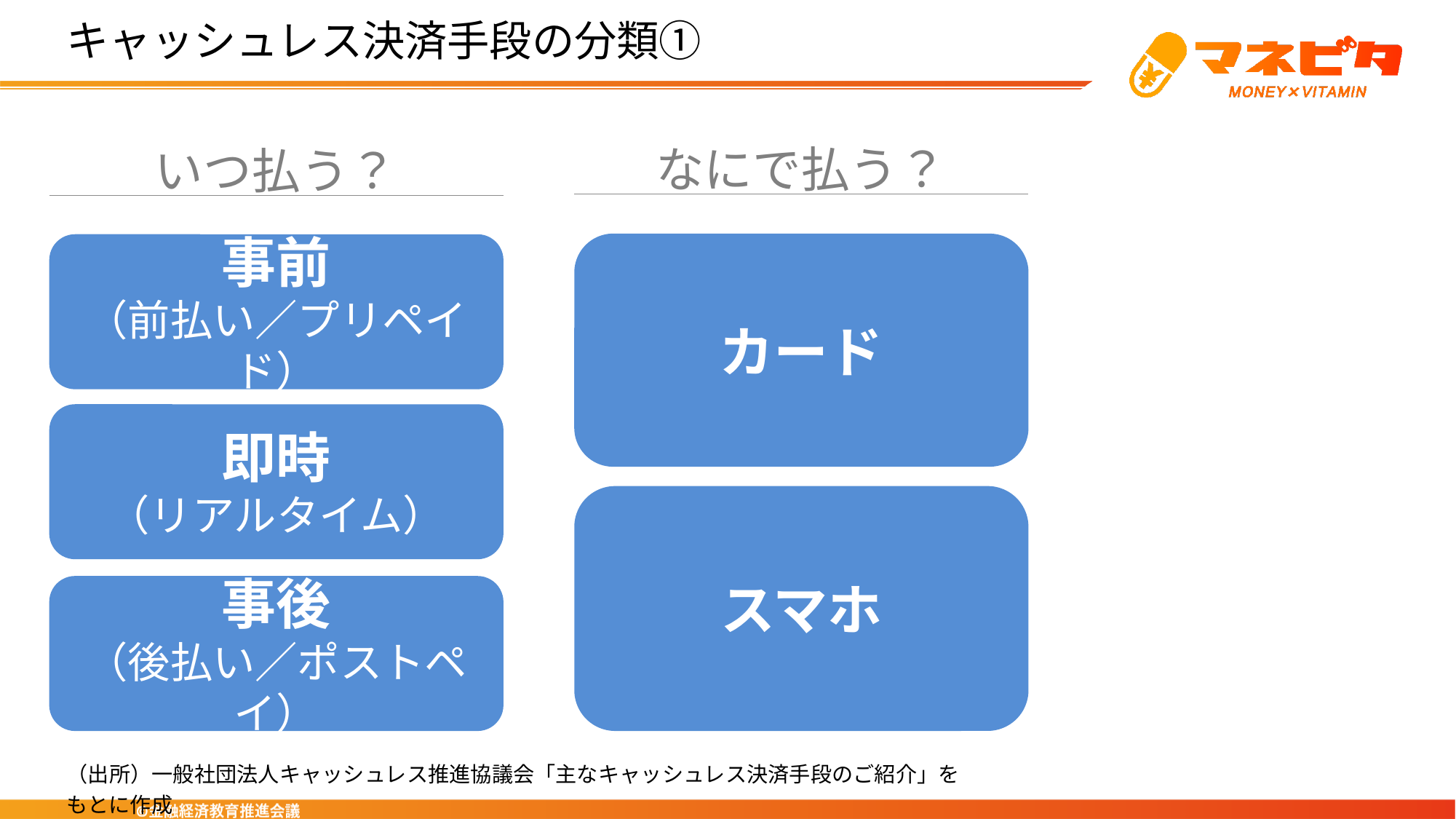

キャッシュレス決済手段の分類①
なにで払う？
いつ払う？
カード
事前
（前払い／プリペイド）
即時
（リアルタイム）
スマホ
事後
（後払い／ポストペイ）
（出所）一般社団法人キャッシュレス推進協議会「主なキャッシュレス決済手段のご紹介」をもとに作成